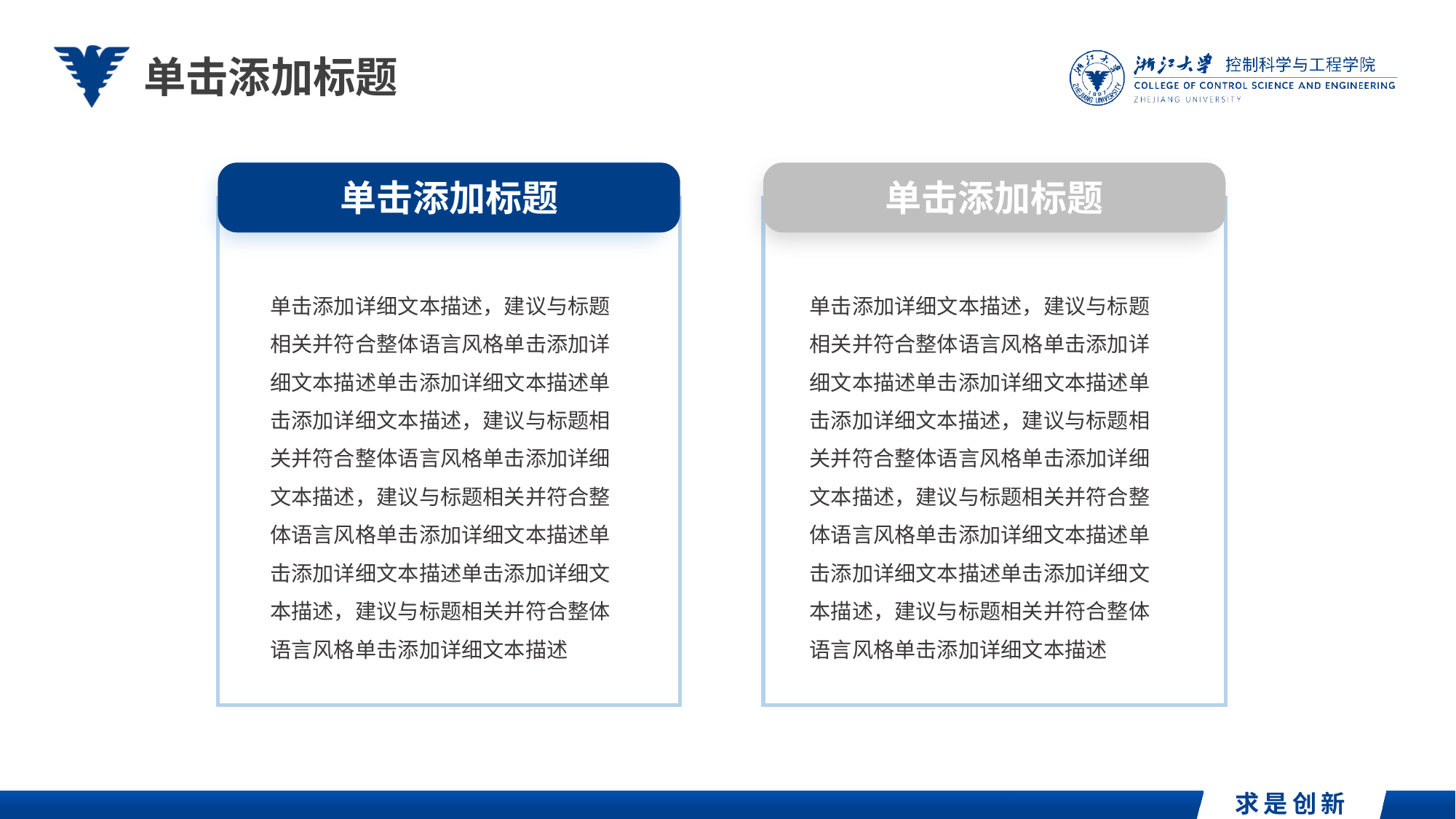

单击添加标题

单击添加标题
单击添加标题

单击添加详细文本描述，建议与标题相关并符合整体语言风格单击添加详细文本描述单击添加详细文本描述单击添加详细文本描述，建议与标题相关并符合整体语言风格单击添加详细文本描述，建议与标题相关并符合整体语言风格单击添加详细文本描述单击添加详细文本描述单击添加详细文本描述，建议与标题相关并符合整体语言风格单击添加详细文本描述
单击添加详细文本描述，建议与标题相关并符合整体语言风格单击添加详细文本描述单击添加详细文本描述单击添加详细文本描述，建议与标题相关并符合整体语言风格单击添加详细文本描述，建议与标题相关并符合整体语言风格单击添加详细文本描述单击添加详细文本描述单击添加详细文本描述，建议与标题相关并符合整体语言风格单击添加详细文本描述